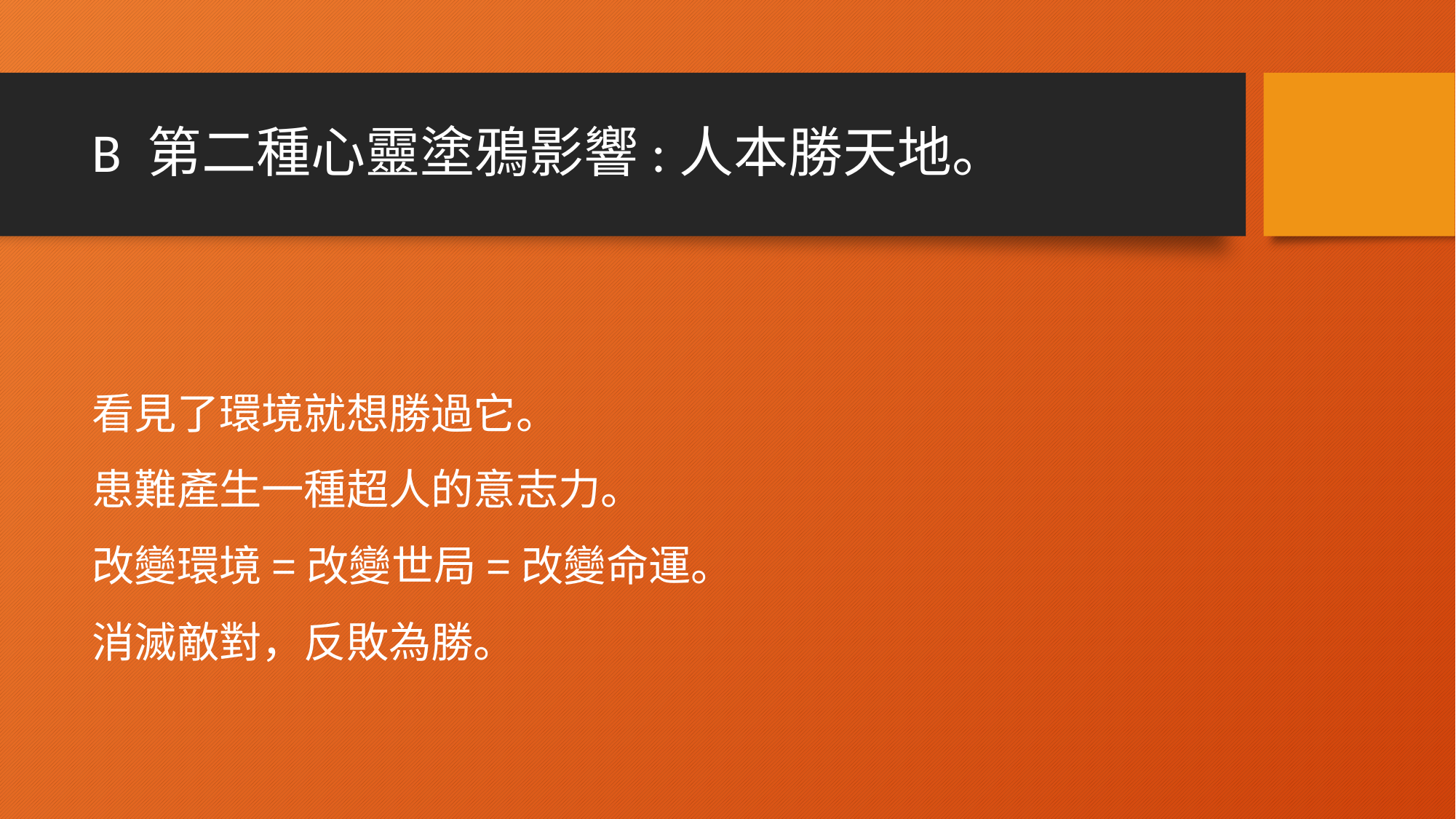

# B 第二種心靈塗鴉影響:人本勝天地。
看見了環境就想勝過它。
患難產生一種超人的意志力。
改變環境=改變世局=改變命運。
消滅敵對，反敗為勝。